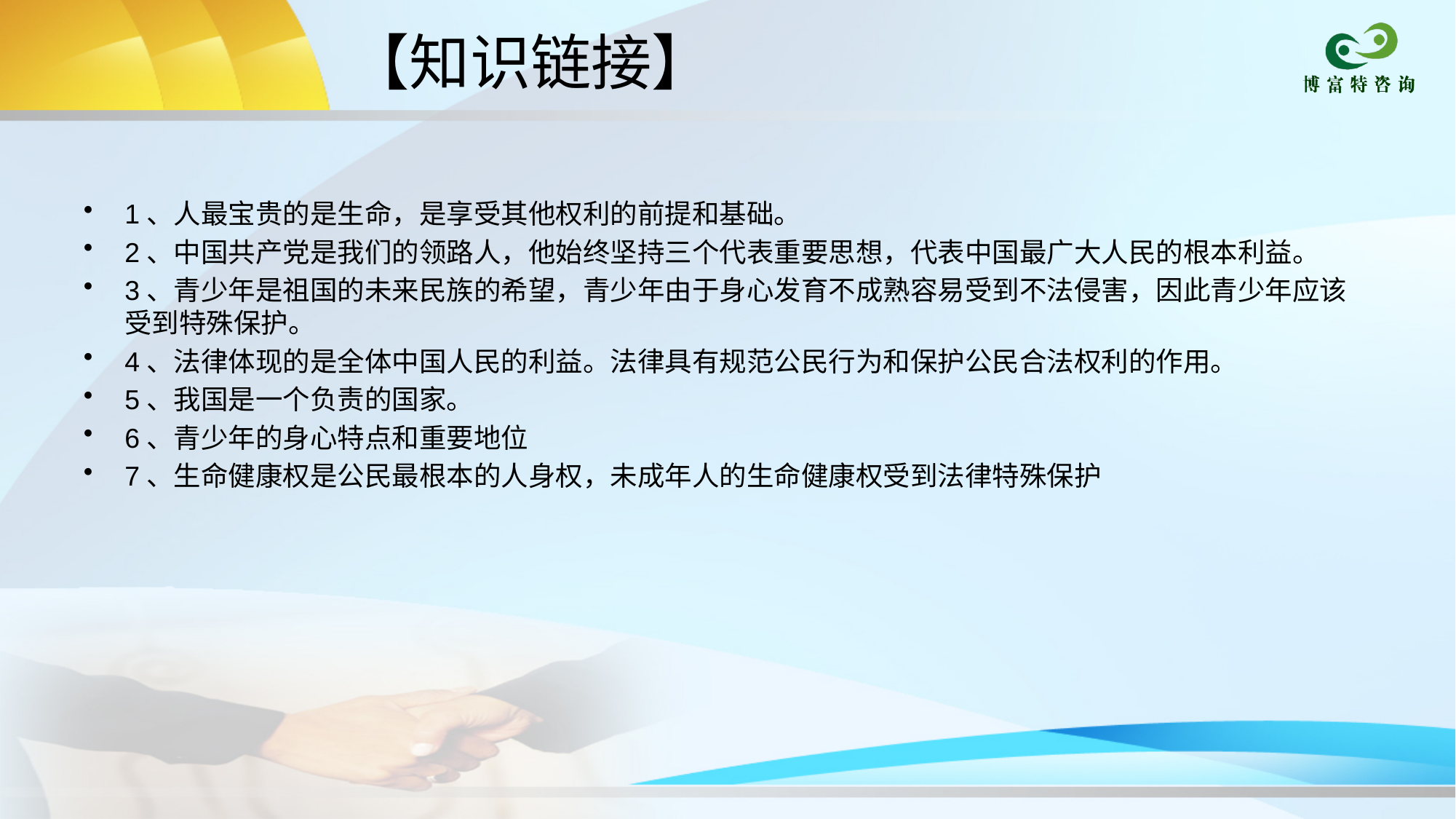

# 【知识链接】
1、人最宝贵的是生命，是享受其他权利的前提和基础。
2、中国共产党是我们的领路人，他始终坚持三个代表重要思想，代表中国最广大人民的根本利益。
3、青少年是祖国的未来民族的希望，青少年由于身心发育不成熟容易受到不法侵害，因此青少年应该受到特殊保护。
4、法律体现的是全体中国人民的利益。法律具有规范公民行为和保护公民合法权利的作用。
5、我国是一个负责的国家。
6、青少年的身心特点和重要地位
7、生命健康权是公民最根本的人身权，未成年人的生命健康权受到法律特殊保护